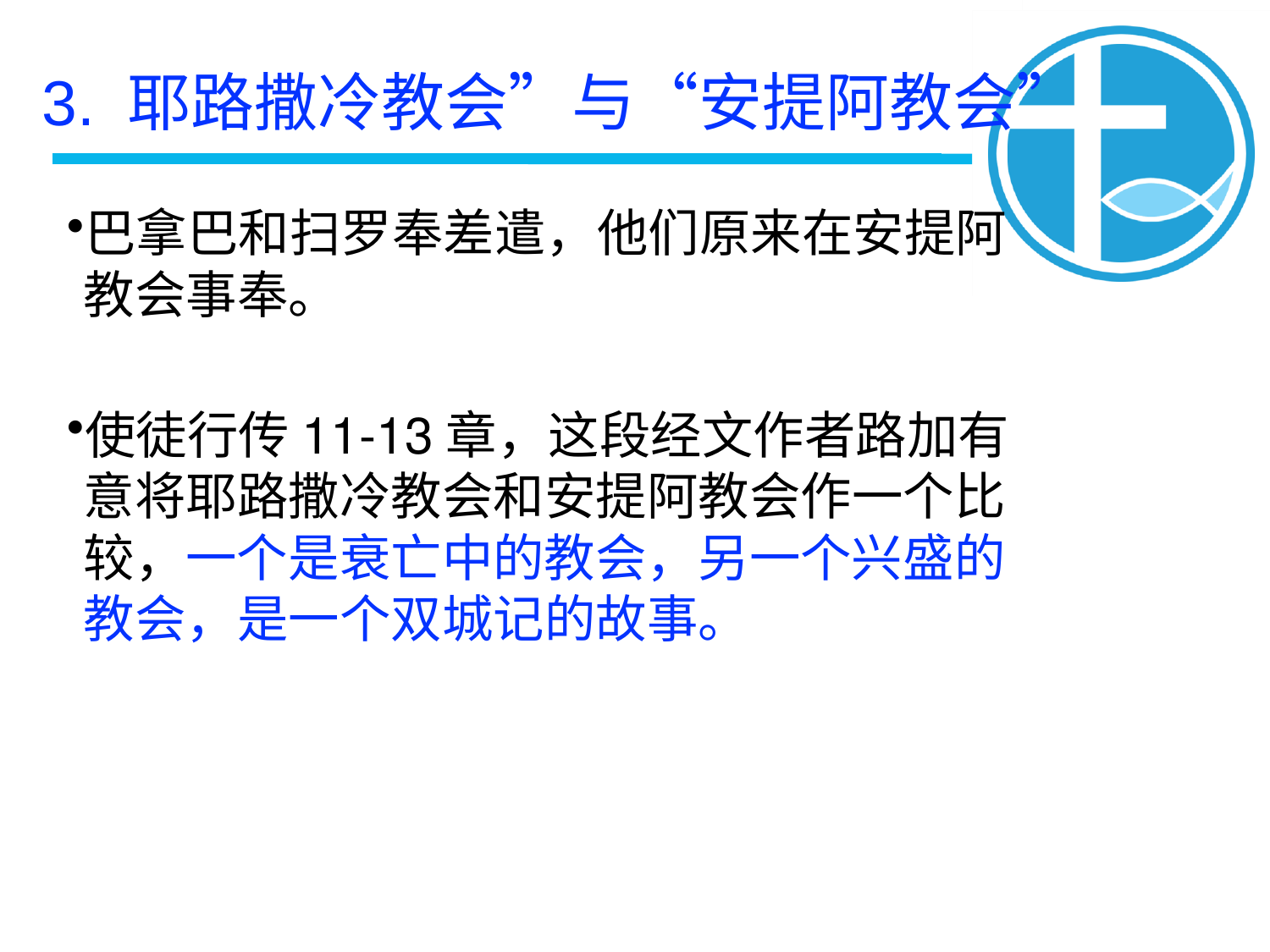

3. 耶路撒冷教会”与“安提阿教会”
巴拿巴和扫罗奉差遣，他们原来在安提阿教会事奉。

使徒行传11-13章，这段经文作者路加有意将耶路撒冷教会和安提阿教会作一个比较，一个是衰亡中的教会，另一个兴盛的教会，是一个双城记的故事。